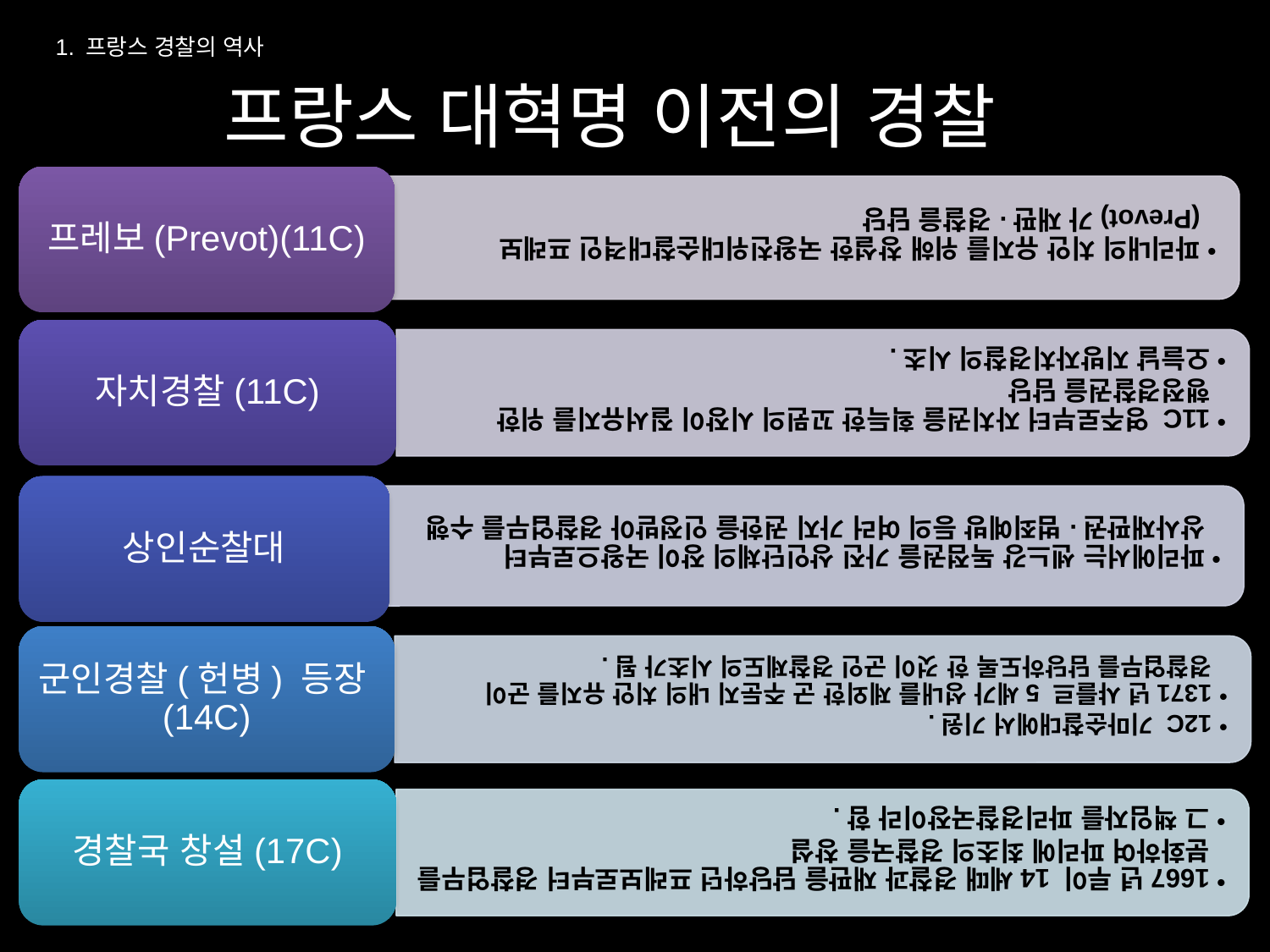

# 1. 프랑스 경찰의 역사
프랑스 대혁명 이전의 경찰
파리내의 치안 유지를 위해 창설한 국왕친위대순찰대격인 프레보(Prevot)가 재판·경찰을 담당
프레보(Prevot)(11C)
11C 영주로부터 자치권을 획득한 꼬뮌의 시장이 질서유지를 위한 행정경찰권을 담당
오늘날 지방자치경찰의 시초.
자치경찰(11C)
파리에서는 센느강 독점권을 가진 상인단체의 장이 국왕으로부터 상사재판권·범죄예방 등의 여러 가지 권한을 인정받아 경찰업무를 수행
상인순찰대
12C 기마순찰대에서 기원.
1371년 샤를르 5세가 성내를 제외한 군 주둔지 내의 치안 유지를 군이 경찰업무를 담당하도록 한 것이 군인 경찰제도의 시초가 됨.
군인경찰(헌병) 등장(14C)
1667년 루이 14세때 경찰과 재판을 담당하던 프레보로부터 경찰업무를 분화하여 파리에 최초의 경찰국을 창설
그 책임자를 파리경찰국장이라 함.
경찰국 창설(17C)